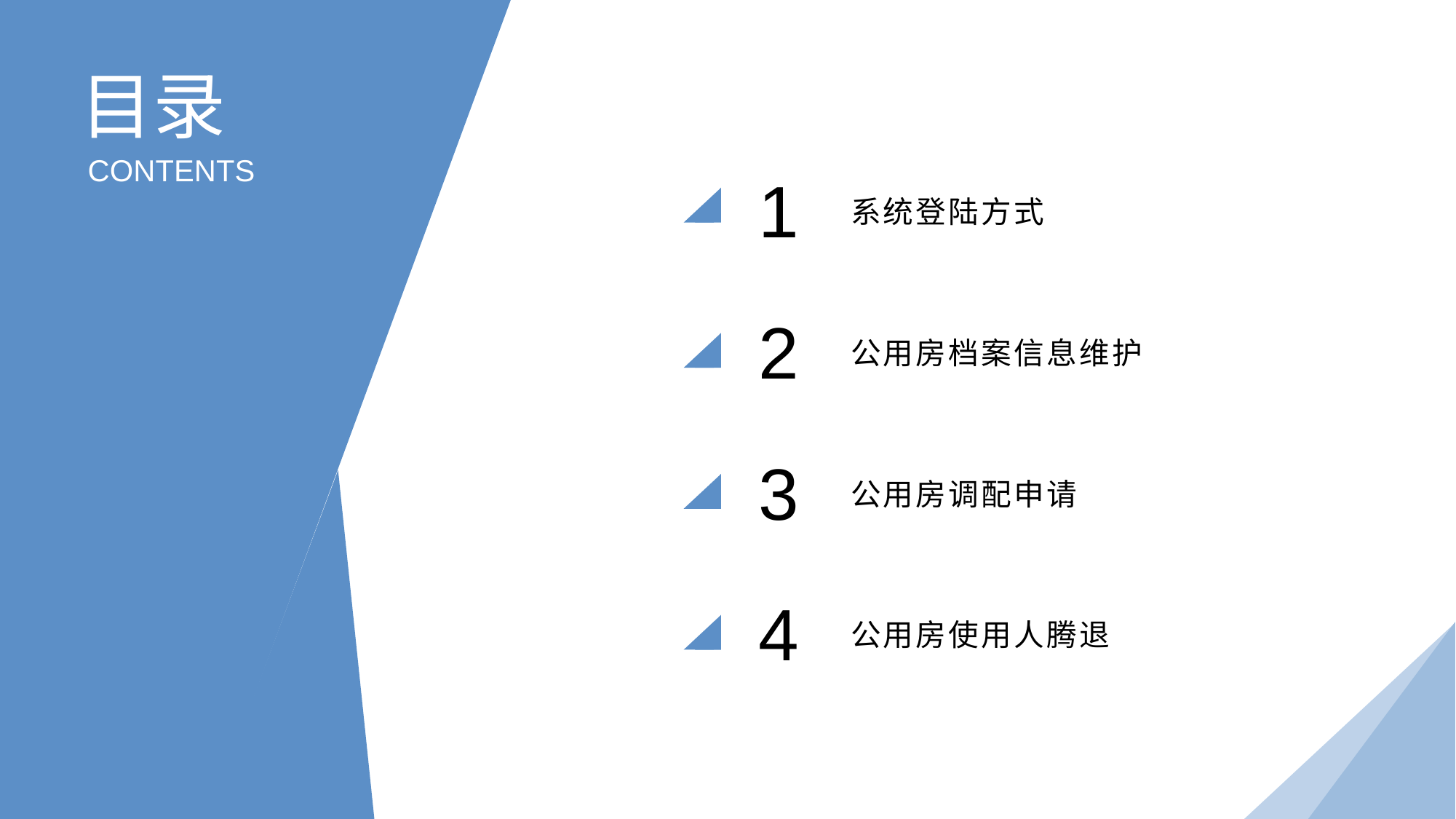

目录
CONTENTS
1
系统登陆方式

2
公用房档案信息维护

此部分内容作为文字排版占位显示
（建议使用主题字体）
3
公用房调配申请

4
公用房使用人腾退